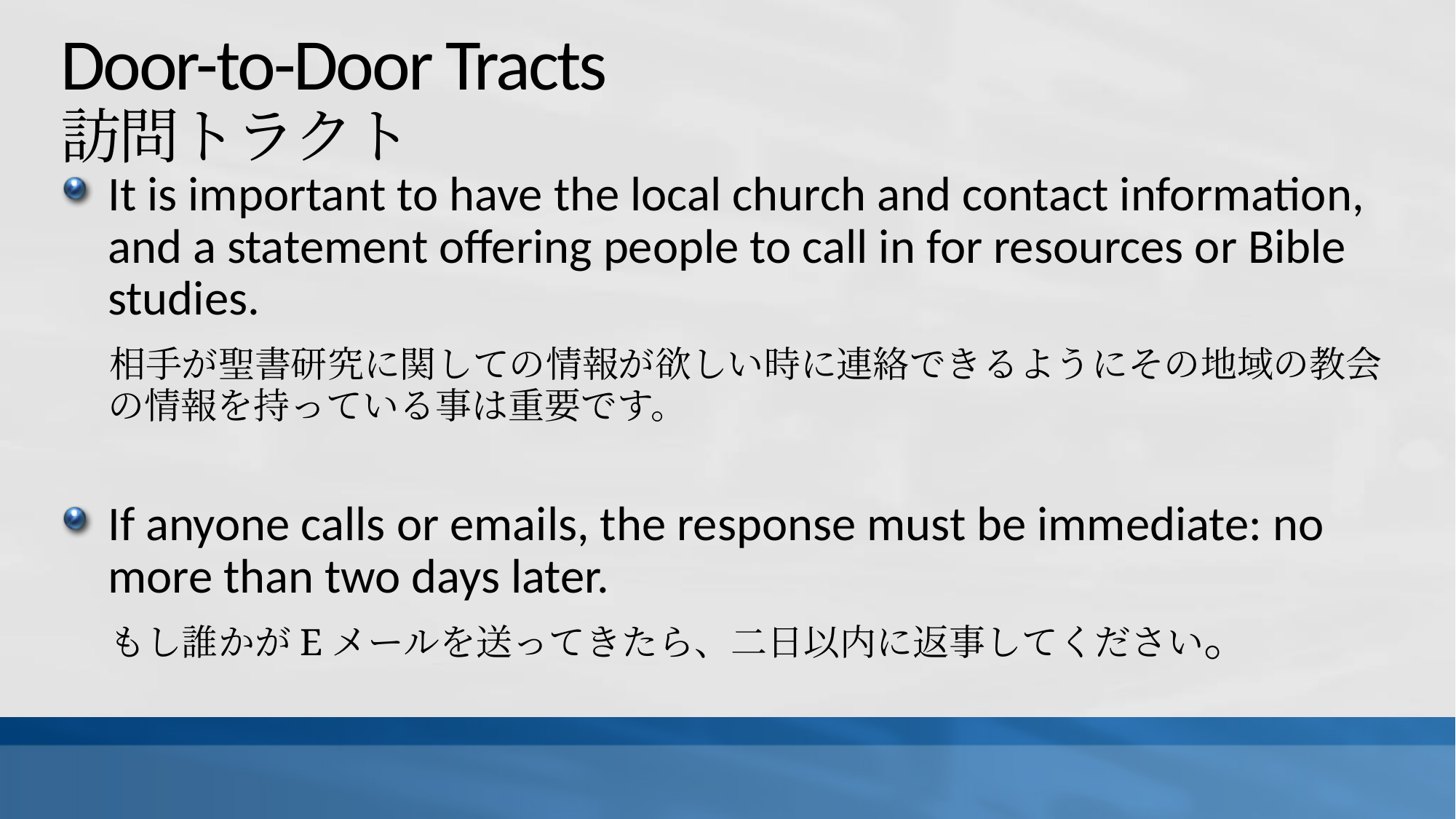

# Door-to-Door Tracts 訪問トラクト
It is important to have the local church and contact information, and a statement offering people to call in for resources or Bible studies.
　相手が聖書研究に関しての情報が欲しい時に連絡できるようにその地域の教会の情報を持っている事は重要です。

If anyone calls or emails, the response must be immediate: no more than two days later.
　もし誰かがEメールを送ってきたら、二日以内に返事してください。